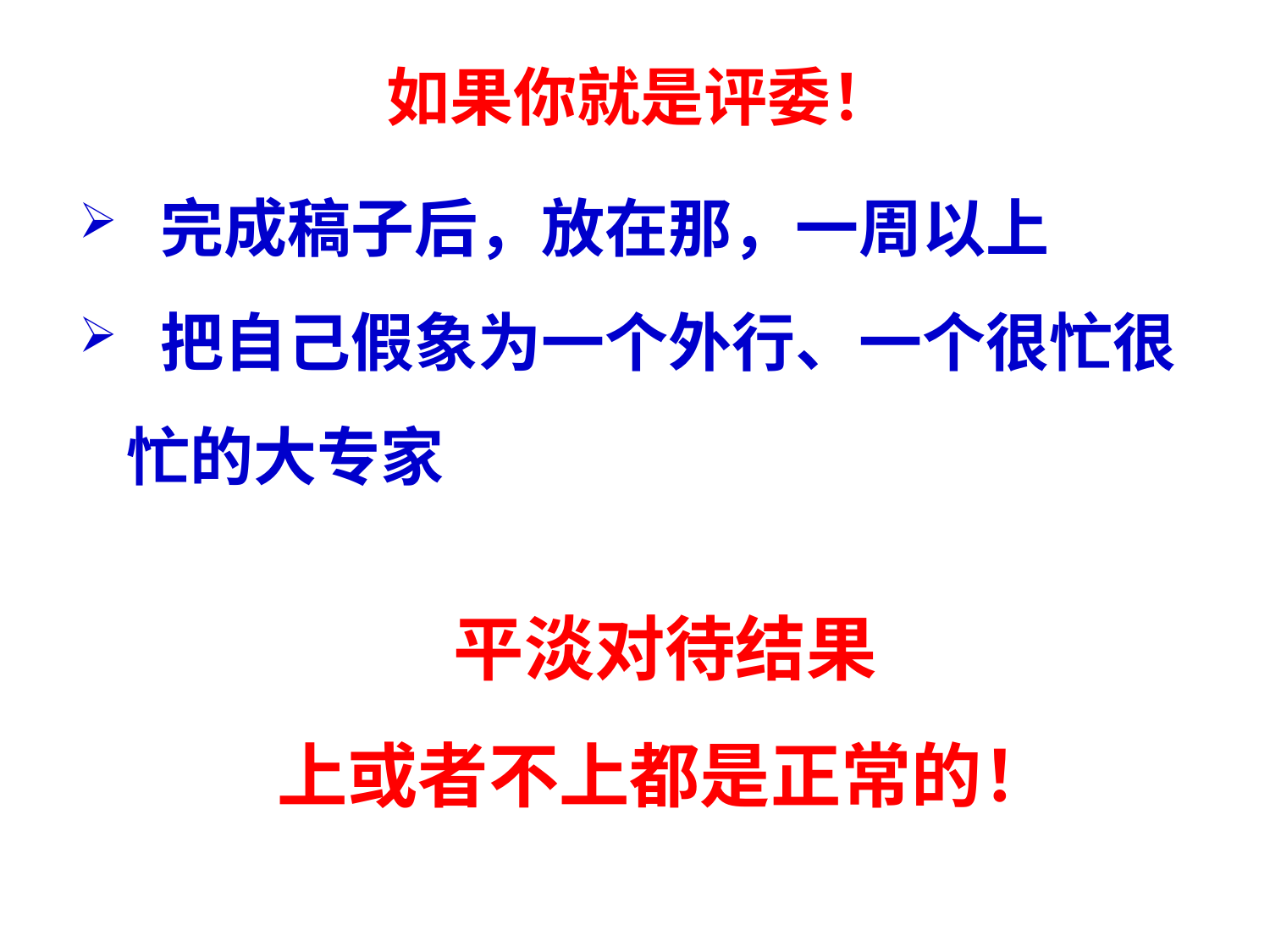

# 如果你就是评委！
  完成稿子后，放在那，一周以上
  把自己假象为一个外行、一个很忙很忙的大专家
  平淡对待结果
  上或者不上都是正常的！